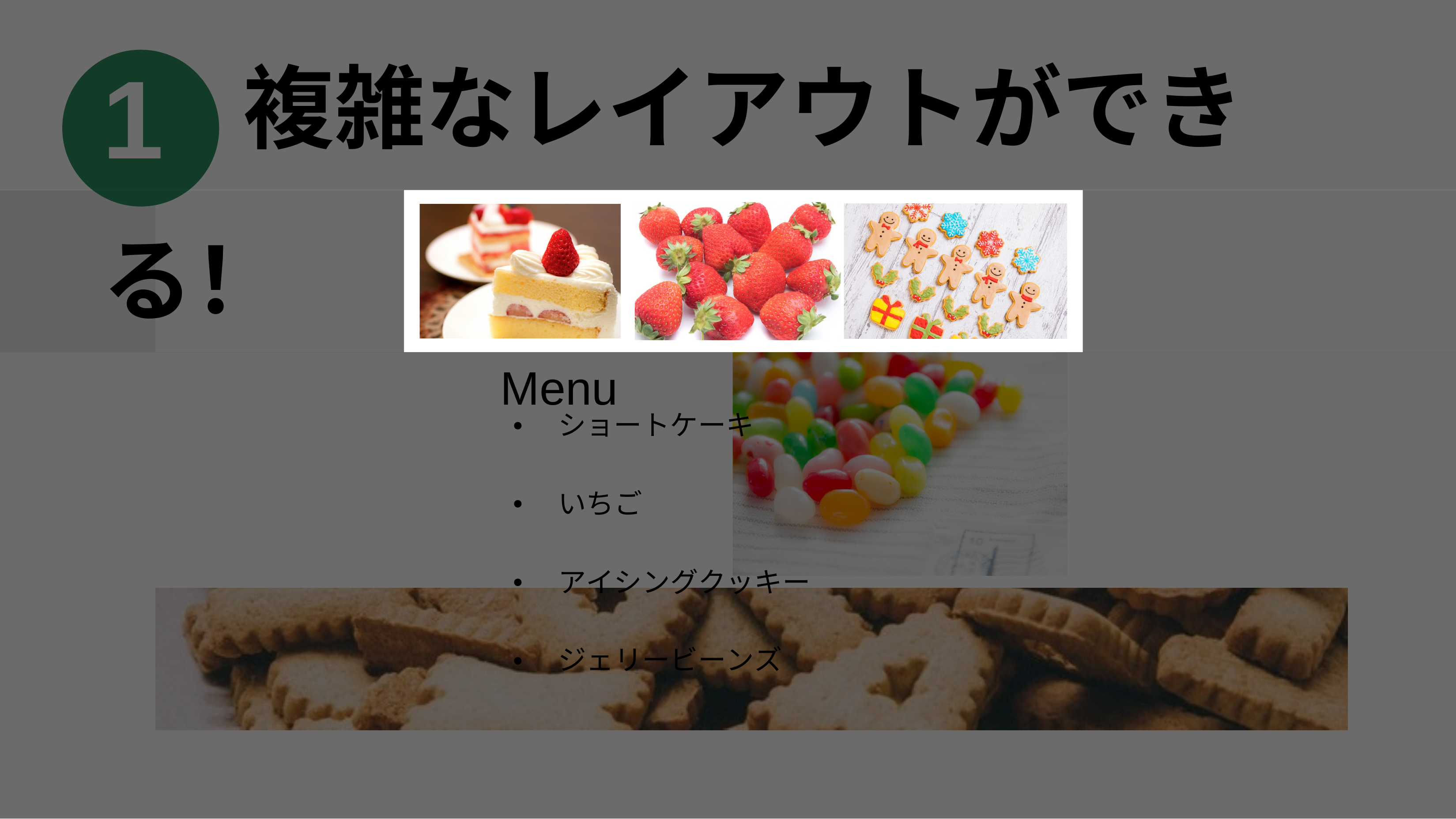

1	複雑なレイアウトができる！

Menu
• ショートケーキ
• いちご
• アイシングクッキー
• ジェリービーンズ

We lobe cookies!